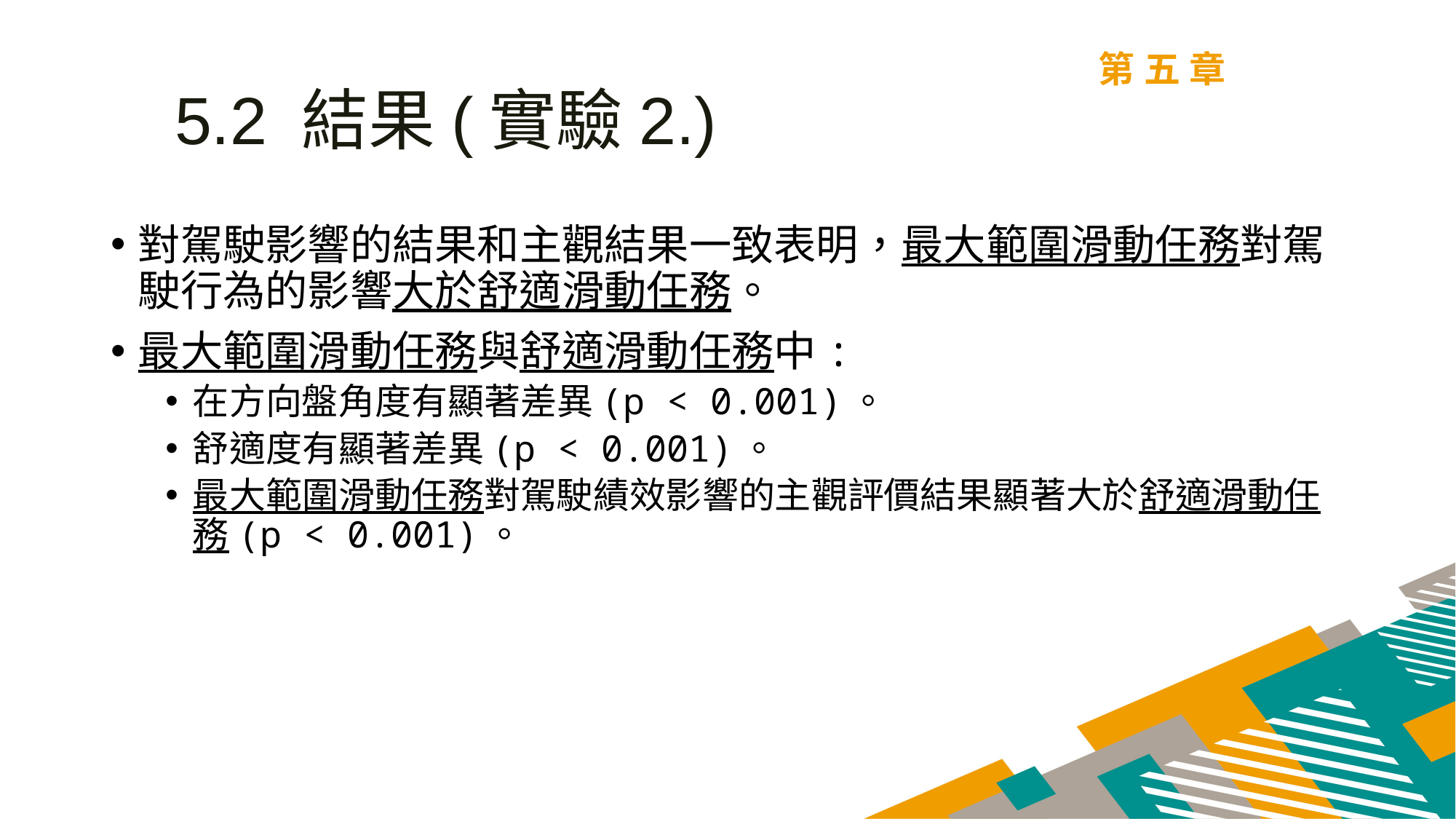

第五章
5.2 結果(實驗2.)
對駕駛影響的結果和主觀結果一致表明，最大範圍滑動任務對駕駛行為的影響大於舒適滑動任務。
最大範圍滑動任務與舒適滑動任務中:
在方向盤角度有顯著差異(p < 0.001)。
舒適度有顯著差異(p < 0.001)。
最大範圍滑動任務對駕駛績效影響的主觀評價結果顯著大於舒適滑動任務(p < 0.001)。